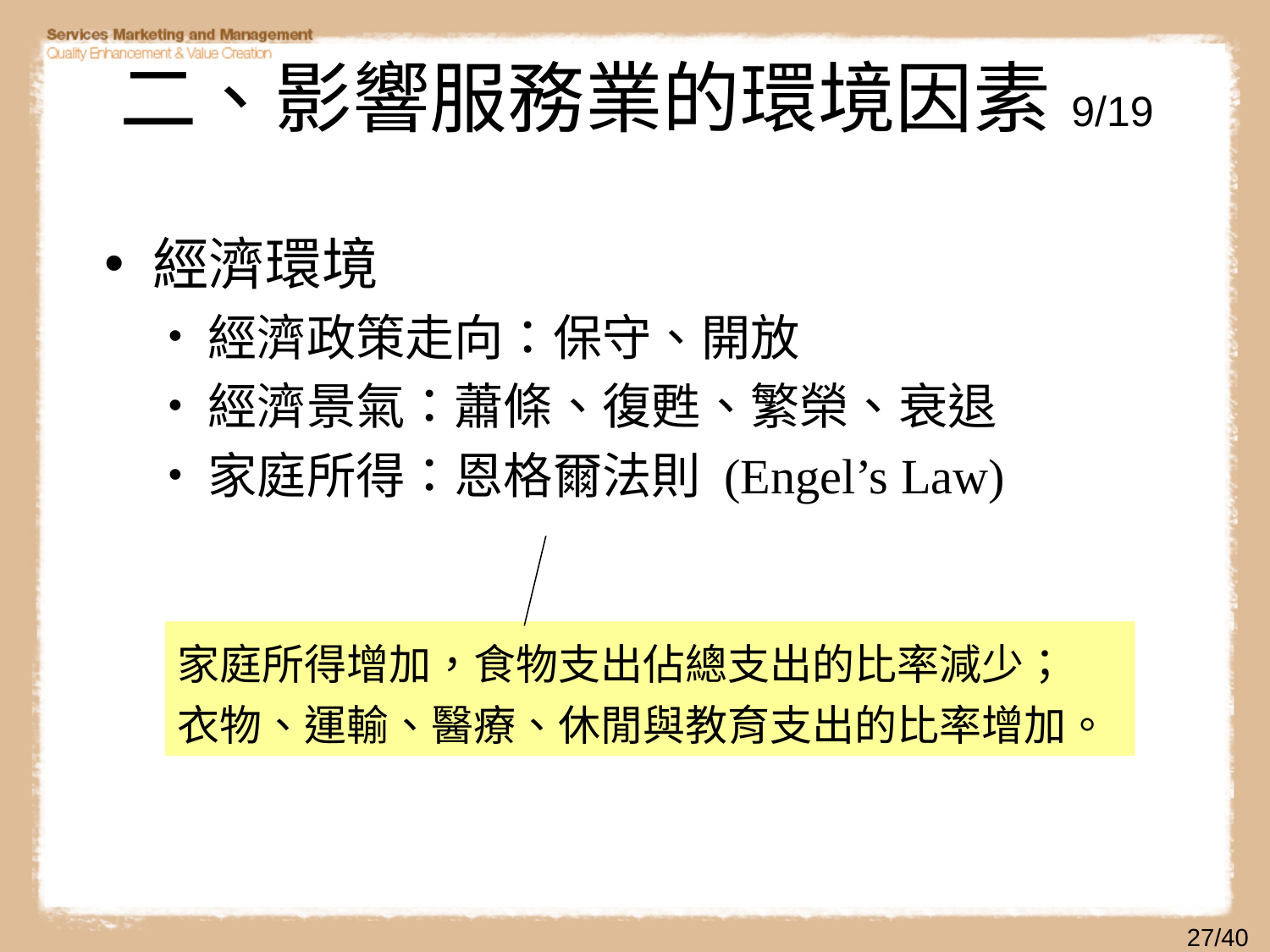

# 二、影響服務業的環境因素 9/19
經濟環境
經濟政策走向：保守、開放
經濟景氣：蕭條、復甦、繁榮、衰退
家庭所得：恩格爾法則 (Engel’s Law)

家庭所得增加，食物支出佔總支出的比率減少；
衣物、運輸、醫療、休閒與教育支出的比率增加。